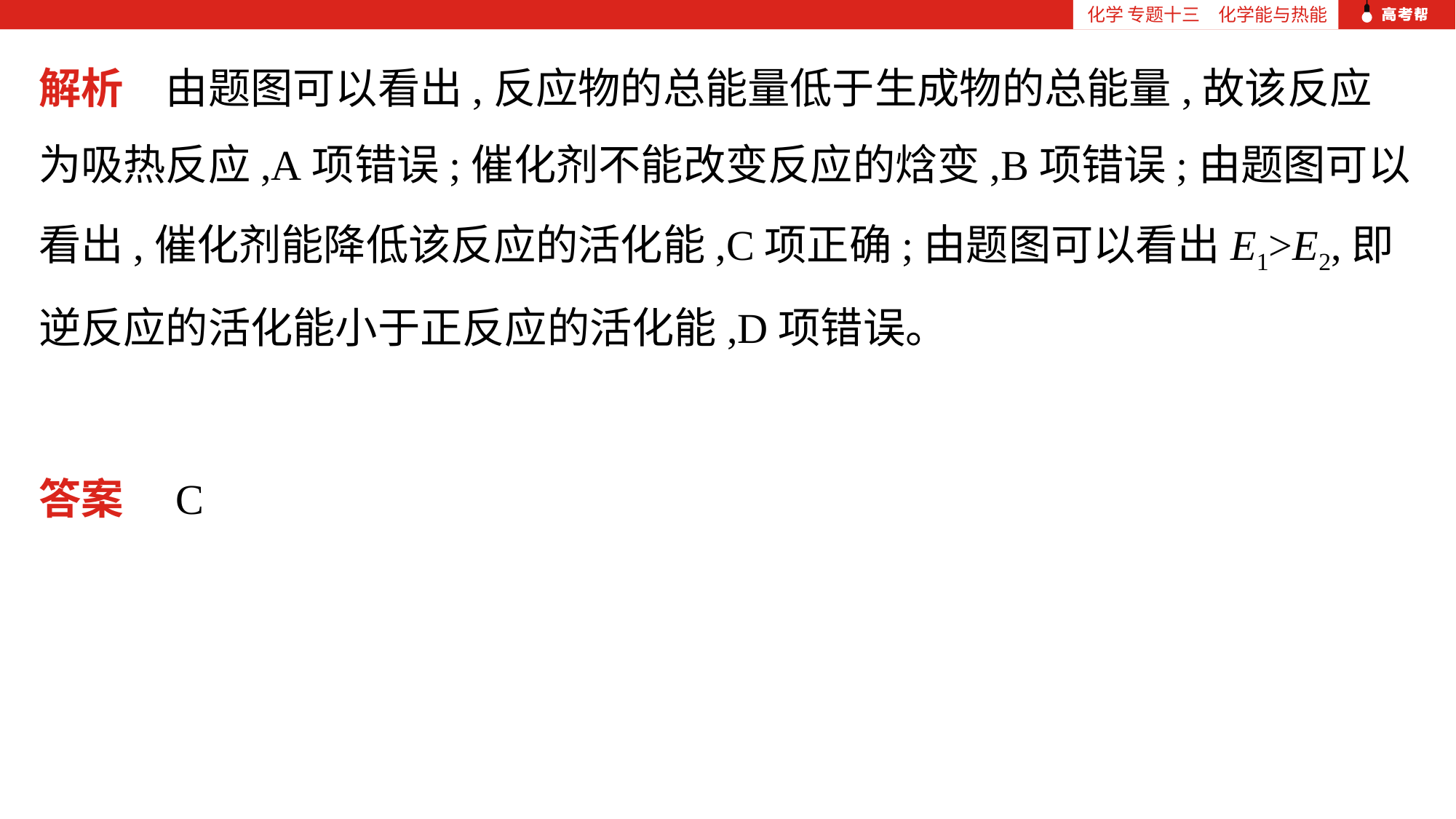

化学 专题十三　化学能与热能

解析　由题图可以看出,反应物的总能量低于生成物的总能量,故该反应为吸热反应,A项错误;催化剂不能改变反应的焓变,B项错误;由题图可以看出,催化剂能降低该反应的活化能,C项正确;由题图可以看出E1>E2,即逆反应的活化能小于正反应的活化能,D项错误。

答案　C